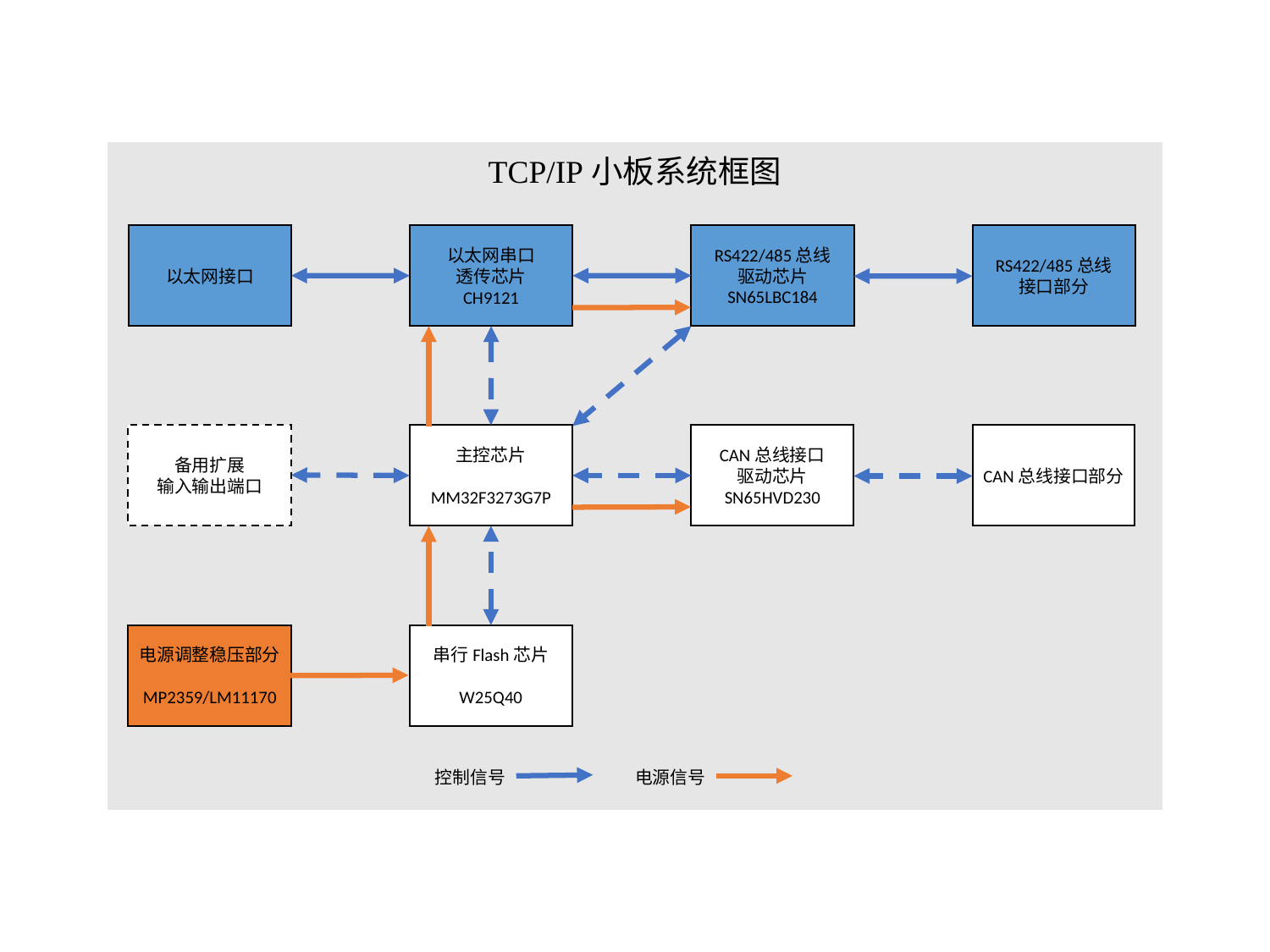

TCP/IP小板系统框图

以太网串口
透传芯片
CH9121
RS422/485总线
驱动芯片
SN65LBC184
以太网接口
RS422/485总线
接口部分
备用扩展
输入输出端口
CAN总线接口
驱动芯片
SN65HVD230
CAN总线接口部分
主控芯片

MM32F3273G7P
串行Flash芯片

W25Q40
电源调整稳压部分

MP2359/LM11170
控制信号
电源信号